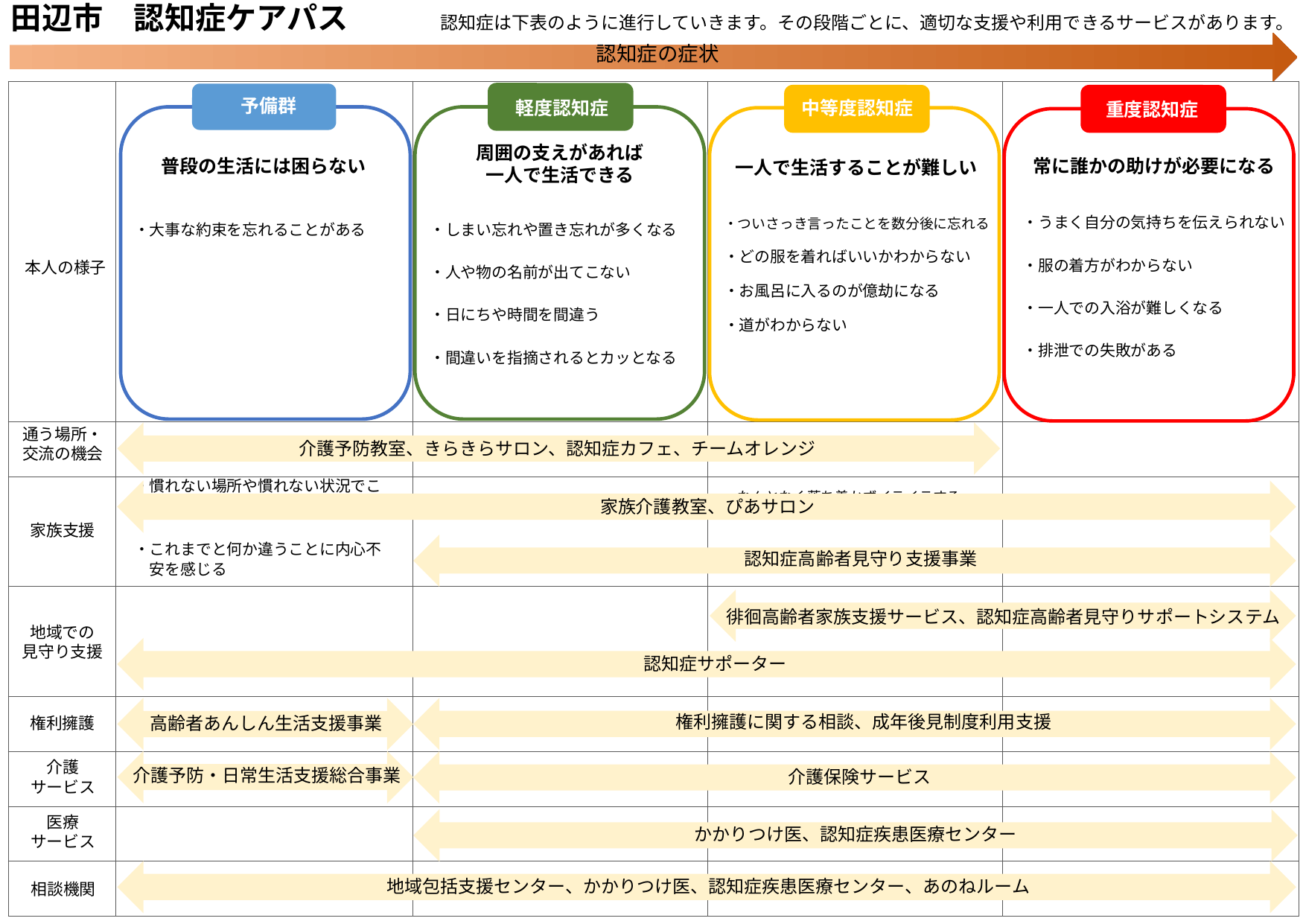

田辺市　認知症ケアパス　　　認知症は下表のように進行していきます。その段階ごとに、適切な支援や利用できるサービスがあります。

認知症の症状
|  |  |  |  |  |
| --- | --- | --- | --- | --- |
|  |  |  |  |  |
|  |  |  |  |  |
|  |  |  |  |  |
|  |  |  |  |  |
|  |  |  |  |  |
|  |  |  |  |  |
|  |  |  |  |  |

予備群
中等度認知症
軽度認知症
重度認知症
周囲の支えがあれば
一人で生活できる
常に誰かの助けが必要になる
普段の生活には困らない
一人で生活することが難しい
・ついさっき言ったことを数分後に忘れる
・どの服を着ればいいかわからない
・お風呂に入るのが億劫になる
・道がわからない
・なんとなく落ち着かずイライラする

・うまく自分の気持ちを伝えられない
・服の着方がわからない
・一人での入浴が難しくなる
・排泄での失敗がある
・大事な約束を忘れることがある
・慣れない場所や慣れない状況でこ
　れまでしないようなミスをする
・これまでと何か違うことに内心不
　安を感じる
・しまい忘れや置き忘れが多くなる
・人や物の名前が出てこない
・日にちや時間を間違う
・間違いを指摘されるとカッとなる
本人の様子
通う場所・
交流の機会

介護予防教室、きらきらサロン、認知症カフェ、チームオレンジ

家族介護教室、ぴあサロン

家族支援

認知症高齢者見守り支援事業

徘徊高齢者家族支援サービス、認知症高齢者見守りサポートシステム
地域での
見守り支援

認知症サポーター

権利擁護に関する相談、成年後見制度利用支援
高齢者あんしん生活支援事業
権利擁護

介護
サービス
介護予防・日常生活支援総合事業
介護保険サービス
医療
サービス

かかりつけ医、認知症疾患医療センター

地域包括支援センター、かかりつけ医、認知症疾患医療センター、あのねルーム
相談機関